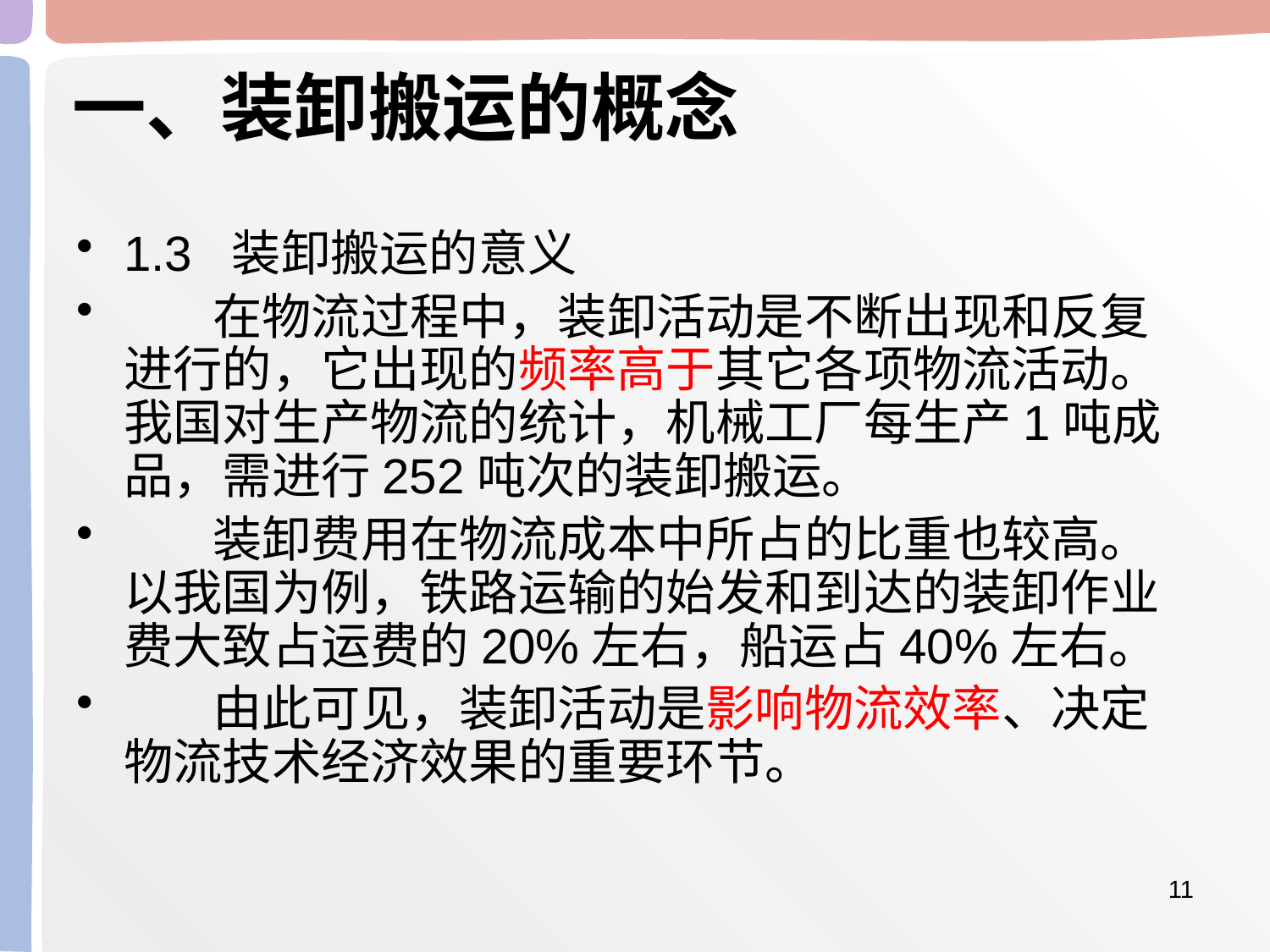

一、装卸搬运的概念
1.3  装卸搬运的意义
       在物流过程中，装卸活动是不断出现和反复进行的，它出现的频率高于其它各项物流活动。我国对生产物流的统计，机械工厂每生产1吨成品，需进行252吨次的装卸搬运。
       装卸费用在物流成本中所占的比重也较高。以我国为例，铁路运输的始发和到达的装卸作业费大致占运费的20%左右，船运占40%左右。
       由此可见，装卸活动是影响物流效率、决定物流技术经济效果的重要环节。
11